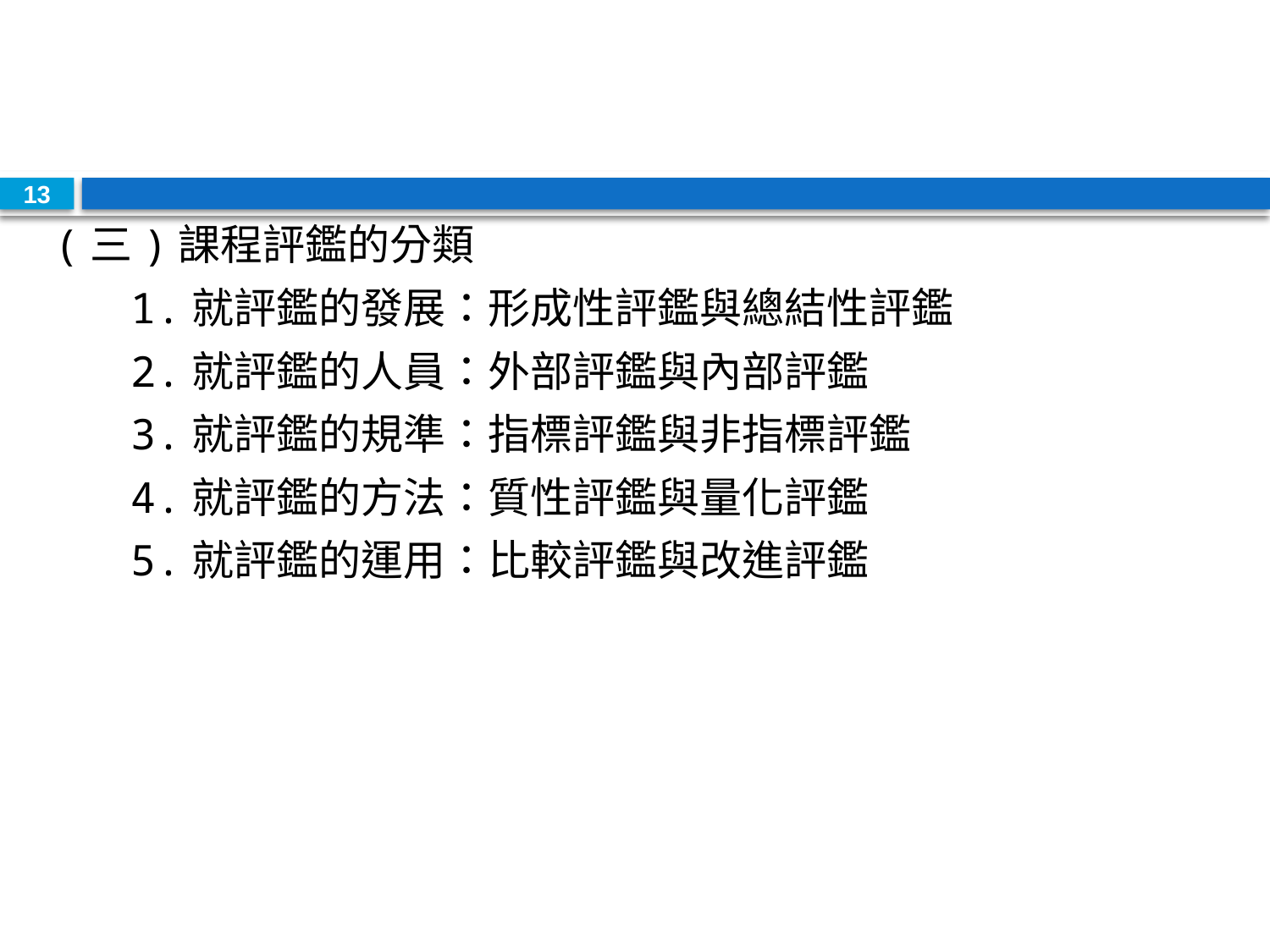

#
13
(三)課程評鑑的分類
   1.就評鑑的發展：形成性評鑑與總結性評鑑
   2.就評鑑的人員：外部評鑑與內部評鑑
   3.就評鑑的規準：指標評鑑與非指標評鑑
   4.就評鑑的方法：質性評鑑與量化評鑑
   5.就評鑑的運用：比較評鑑與改進評鑑